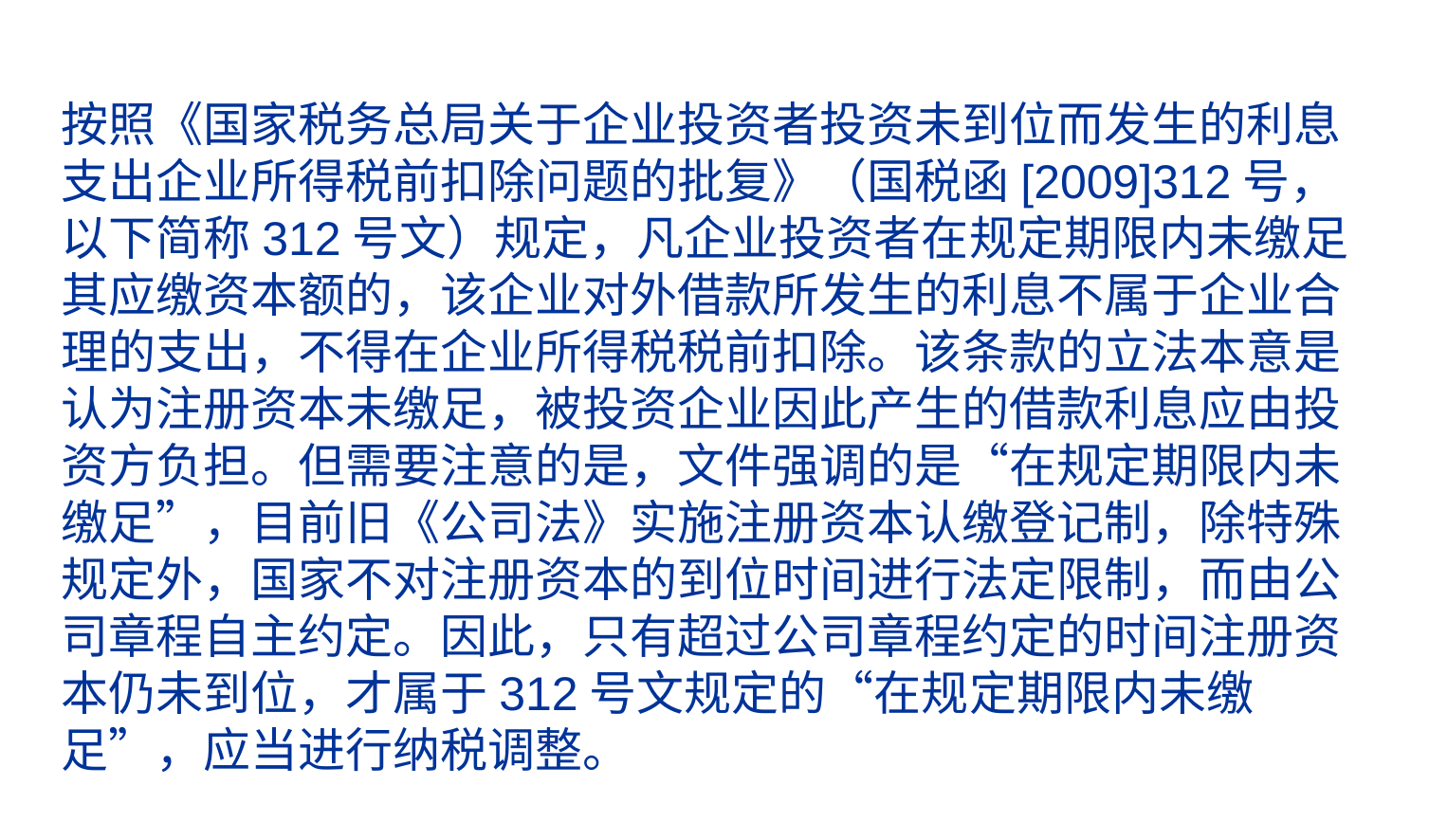

# 按照《国家税务总局关于企业投资者投资未到位而发生的利息支出企业所得税前扣除问题的批复》（国税函[2009]312号，以下简称312号文）规定，凡企业投资者在规定期限内未缴足其应缴资本额的，该企业对外借款所发生的利息不属于企业合理的支出，不得在企业所得税税前扣除。该条款的立法本意是认为注册资本未缴足，被投资企业因此产生的借款利息应由投资方负担。但需要注意的是，文件强调的是“在规定期限内未缴足”，目前旧《公司法》实施注册资本认缴登记制，除特殊规定外，国家不对注册资本的到位时间进行法定限制，而由公司章程自主约定。因此，只有超过公司章程约定的时间注册资本仍未到位，才属于312号文规定的“在规定期限内未缴足”，应当进行纳税调整。